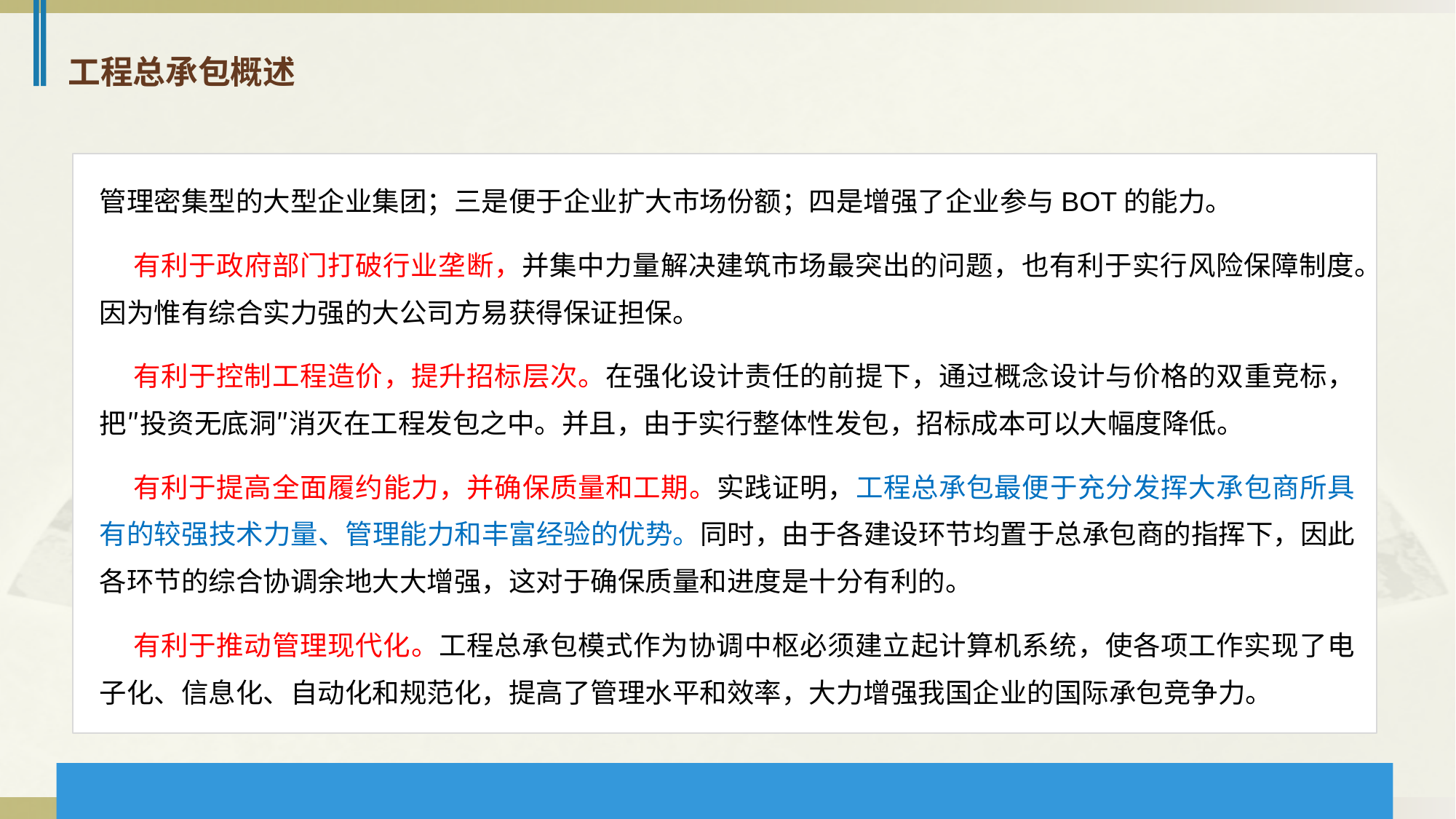

工程总承包概述

管理密集型的大型企业集团；三是便于企业扩大市场份额；四是增强了企业参与BOT的能力。
    有利于政府部门打破行业垄断，并集中力量解决建筑市场最突出的问题，也有利于实行风险保障制度。因为惟有综合实力强的大公司方易获得保证担保。
    有利于控制工程造价，提升招标层次。在强化设计责任的前提下，通过概念设计与价格的双重竞标，把″投资无底洞″消灭在工程发包之中。并且，由于实行整体性发包，招标成本可以大幅度降低。
    有利于提高全面履约能力，并确保质量和工期。实践证明，工程总承包最便于充分发挥大承包商所具有的较强技术力量、管理能力和丰富经验的优势。同时，由于各建设环节均置于总承包商的指挥下，因此各环节的综合协调余地大大增强，这对于确保质量和进度是十分有利的。
    有利于推动管理现代化。工程总承包模式作为协调中枢必须建立起计算机系统，使各项工作实现了电子化、信息化、自动化和规范化，提高了管理水平和效率，大力增强我国企业的国际承包竞争力。